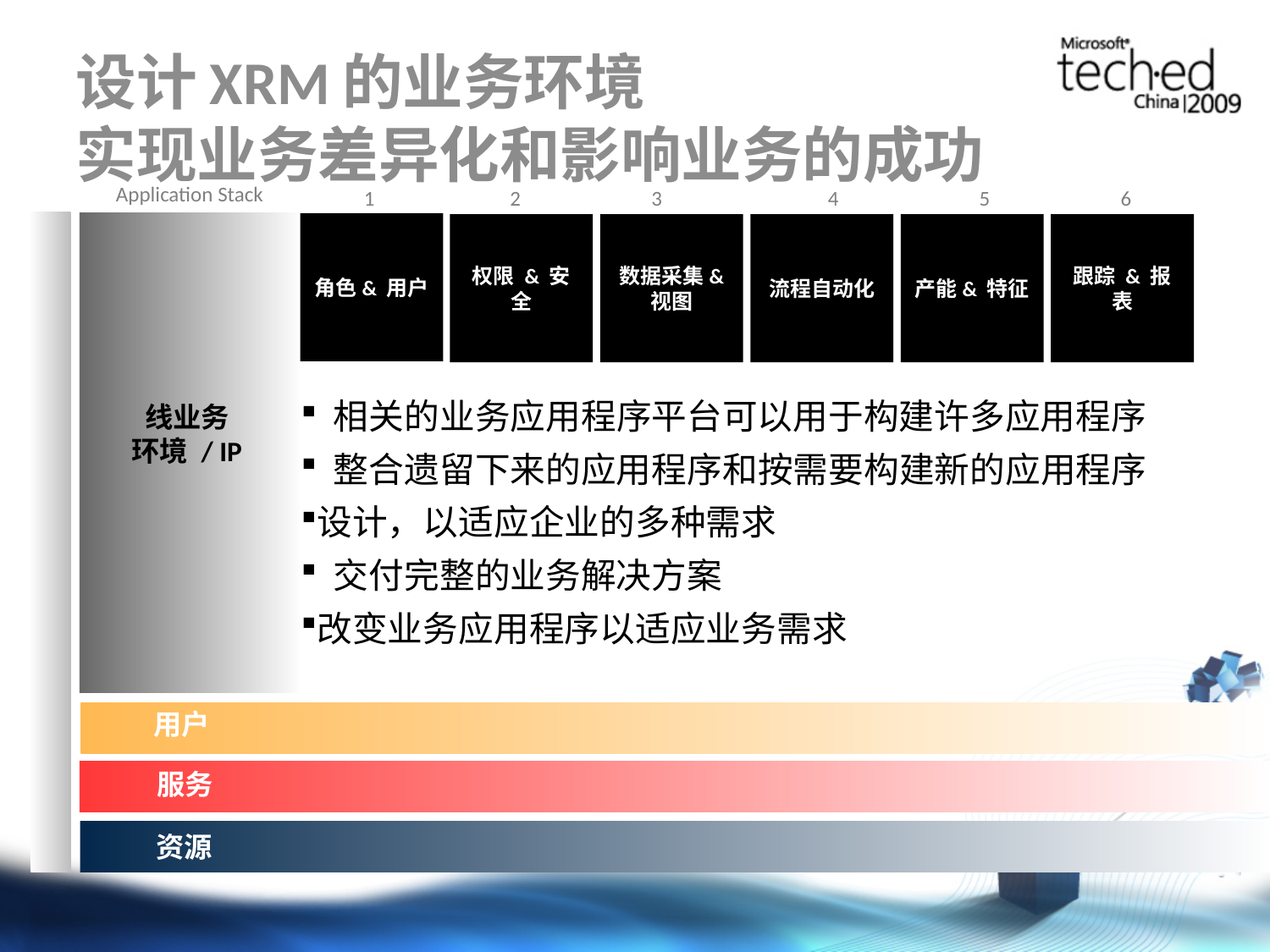

# 设计XRM的业务环境 实现业务差异化和影响业务的成功
Application Stack
         1	             2	                3		4	     5	        6

角色& 用户
数据采集& 视图
产能& 特征
跟踪 & 报表
权限 & 安全
流程自动化
 相关的业务应用程序平台可以用于构建许多应用程序
 整合遗留下来的应用程序和按需要构建新的应用程序
设计，以适应企业的多种需求
 交付完整的业务解决方案
改变业务应用程序以适应业务需求
线业务
环境 / IP
用户

服务

资源